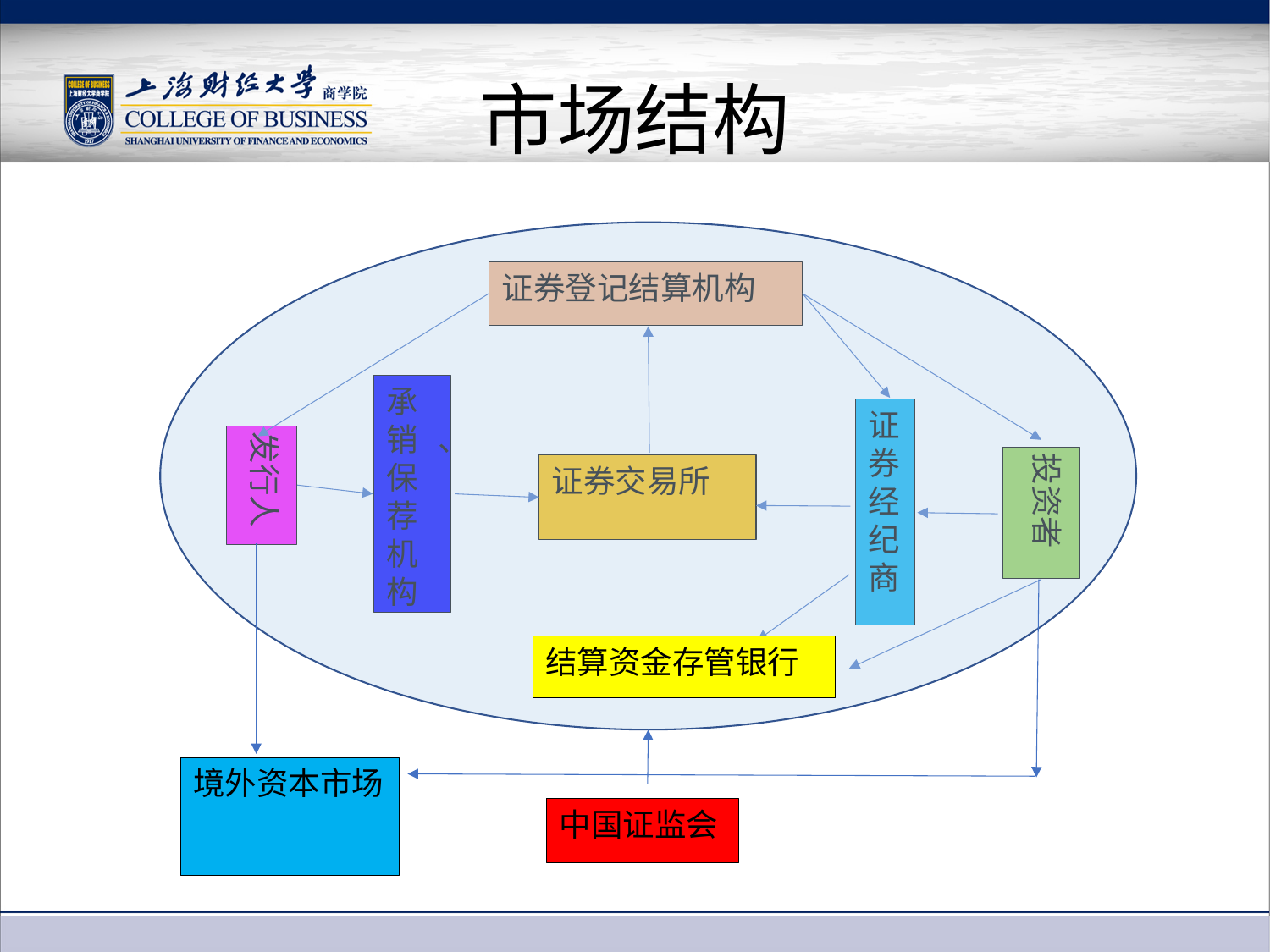

# 市场结构

证券登记结算机构
承销、保荐机构
证券经纪商
发行人

投资者
证券交易所
结算资金存管银行
境外资本市场
中国证监会